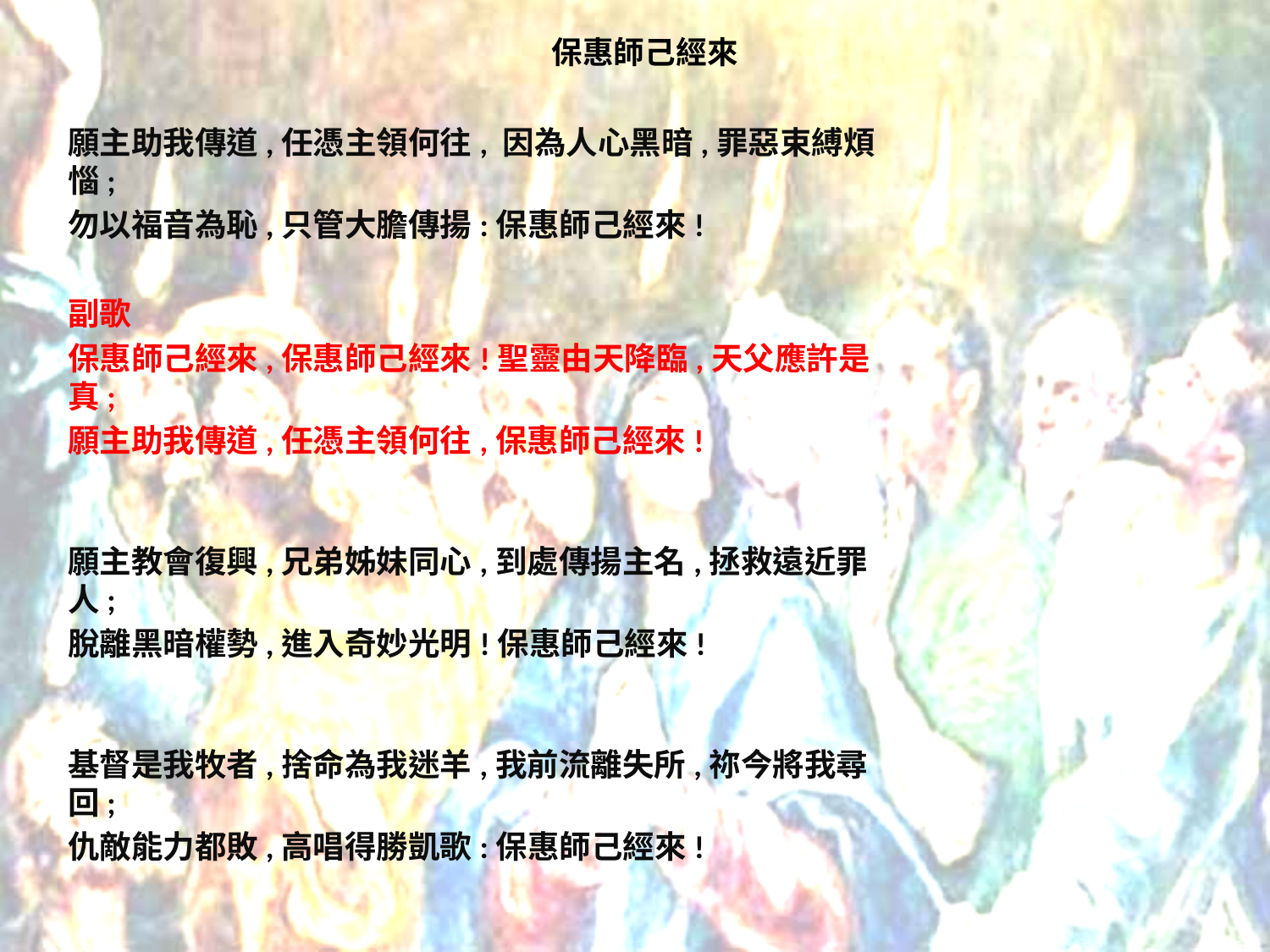

# 保惠師己經來
願主助我傳道,任憑主領何往, 因為人心黑暗,罪惡束縛煩惱;
勿以福音為恥,只管大膽傳揚:保惠師己經來!

副歌
保惠師己經來,保惠師己經來!聖靈由天降臨,天父應許是真;
願主助我傳道,任憑主領何往,保惠師己經來!
願主教會復興,兄弟姊妹同心,到處傳揚主名,拯救遠近罪人;
脫離黑暗權勢,進入奇妙光明!保惠師己經來!
基督是我牧者,捨命為我迷羊,我前流離失所,祢今將我尋回;
仇敵能力都敗,高唱得勝凱歌:保惠師己經來!
今手己經扶犁,往事何必重提?等侯有福指望,忍耐忠心到底;
同聲讚美真神,聖哉聖哉聖哉!保惠師己經來!